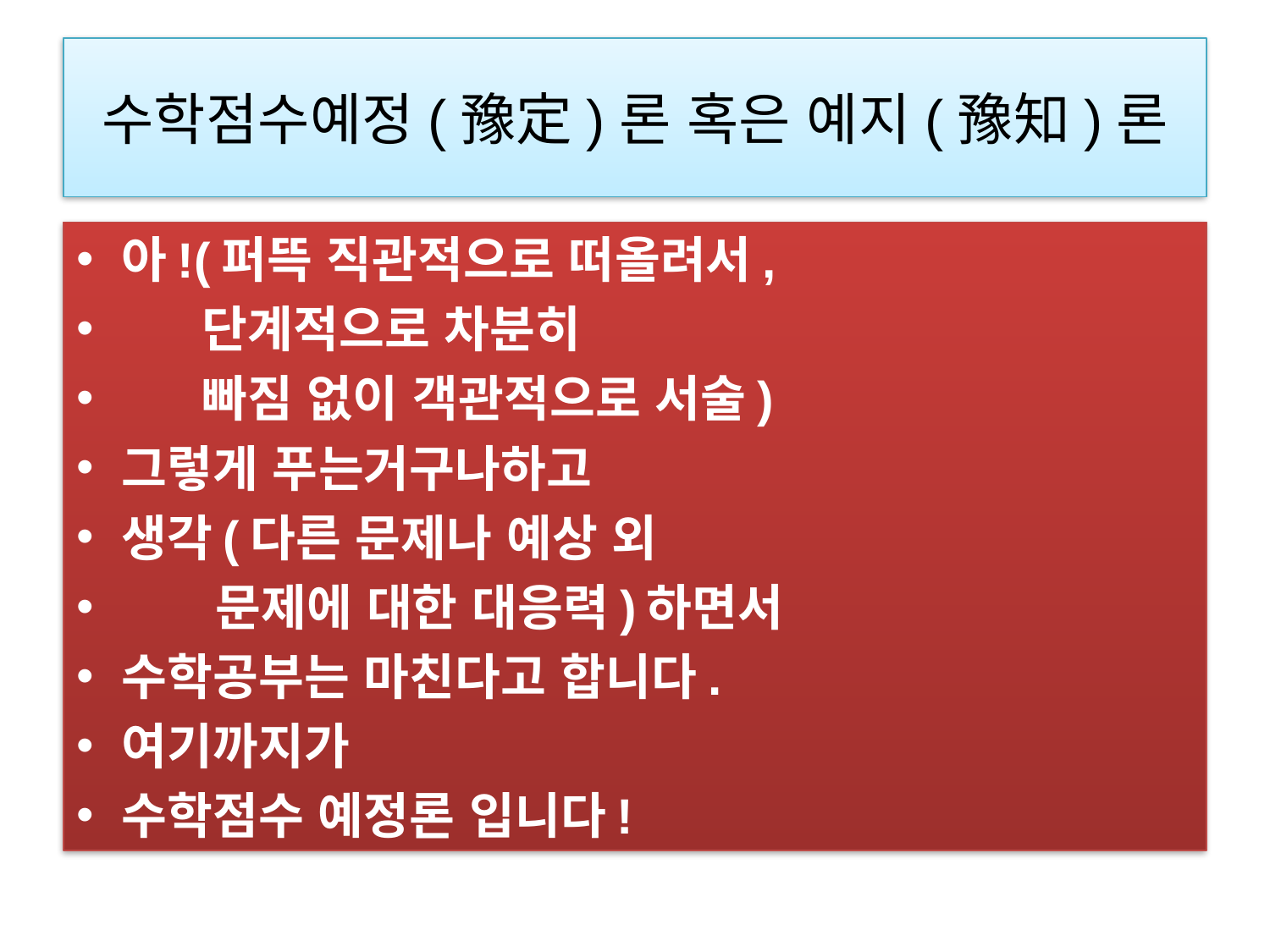

# 수학점수예정(豫定)론 혹은 예지(豫知)론
아!(퍼뜩 직관적으로 떠올려서,
     단계적으로 차분히
     빠짐 없이 객관적으로 서술)
그렇게 푸는거구나하고
생각(다른 문제나 예상 외
      문제에 대한 대응력)하면서
수학공부는 마친다고 합니다.
여기까지가
수학점수 예정론 입니다!